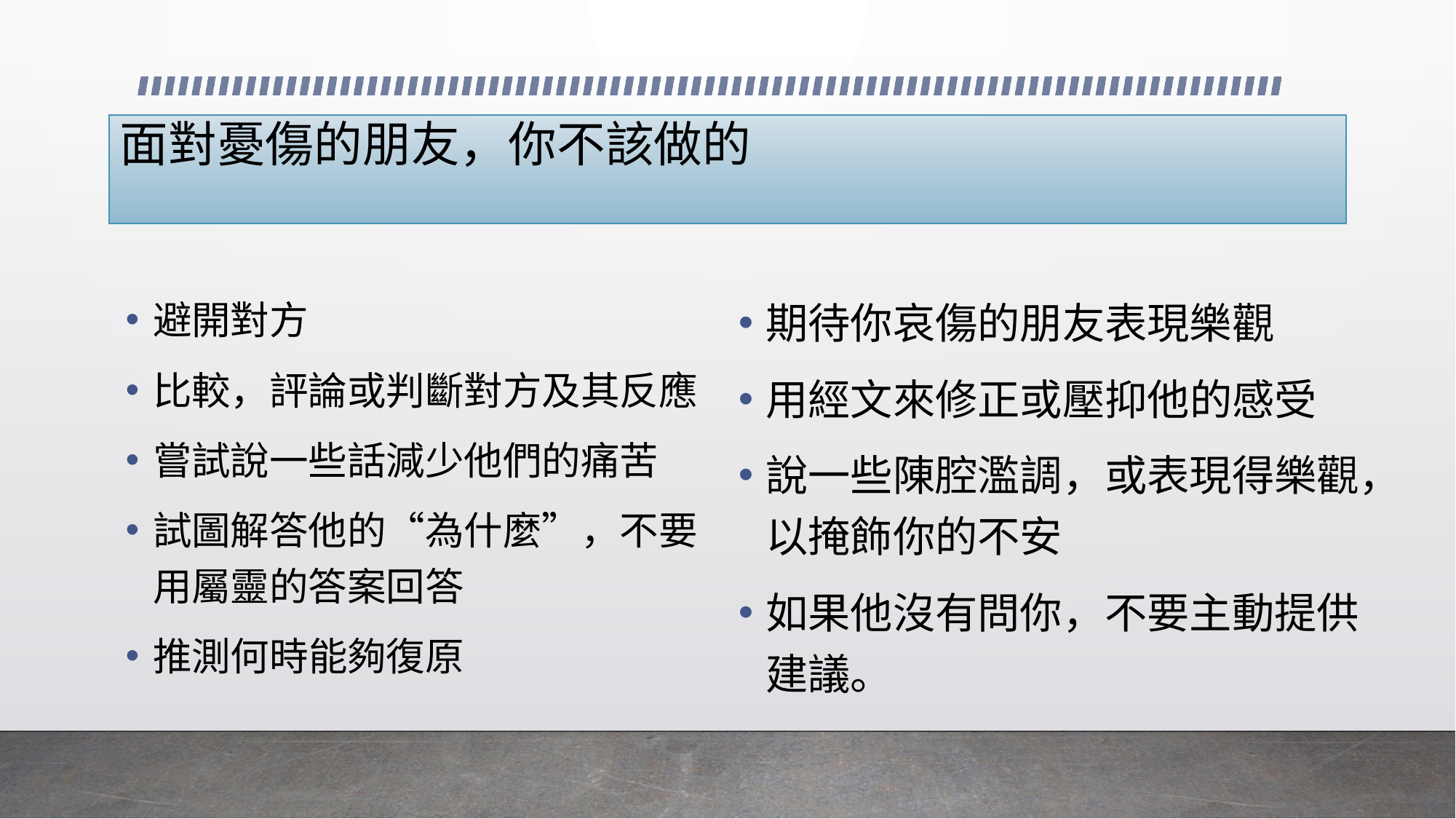

# 面對憂傷的朋友，你不該做的
避開對方
比較，評論或判斷對方及其反應
嘗試說一些話減少他們的痛苦
試圖解答他的“為什麼”，不要用屬靈的答案回答
推測何時能夠復原
期待你哀傷的朋友表現樂觀
用經文來修正或壓抑他的感受
說一些陳腔濫調，或表現得樂觀，以掩飾你的不安
如果他沒有問你，不要主動提供建議。